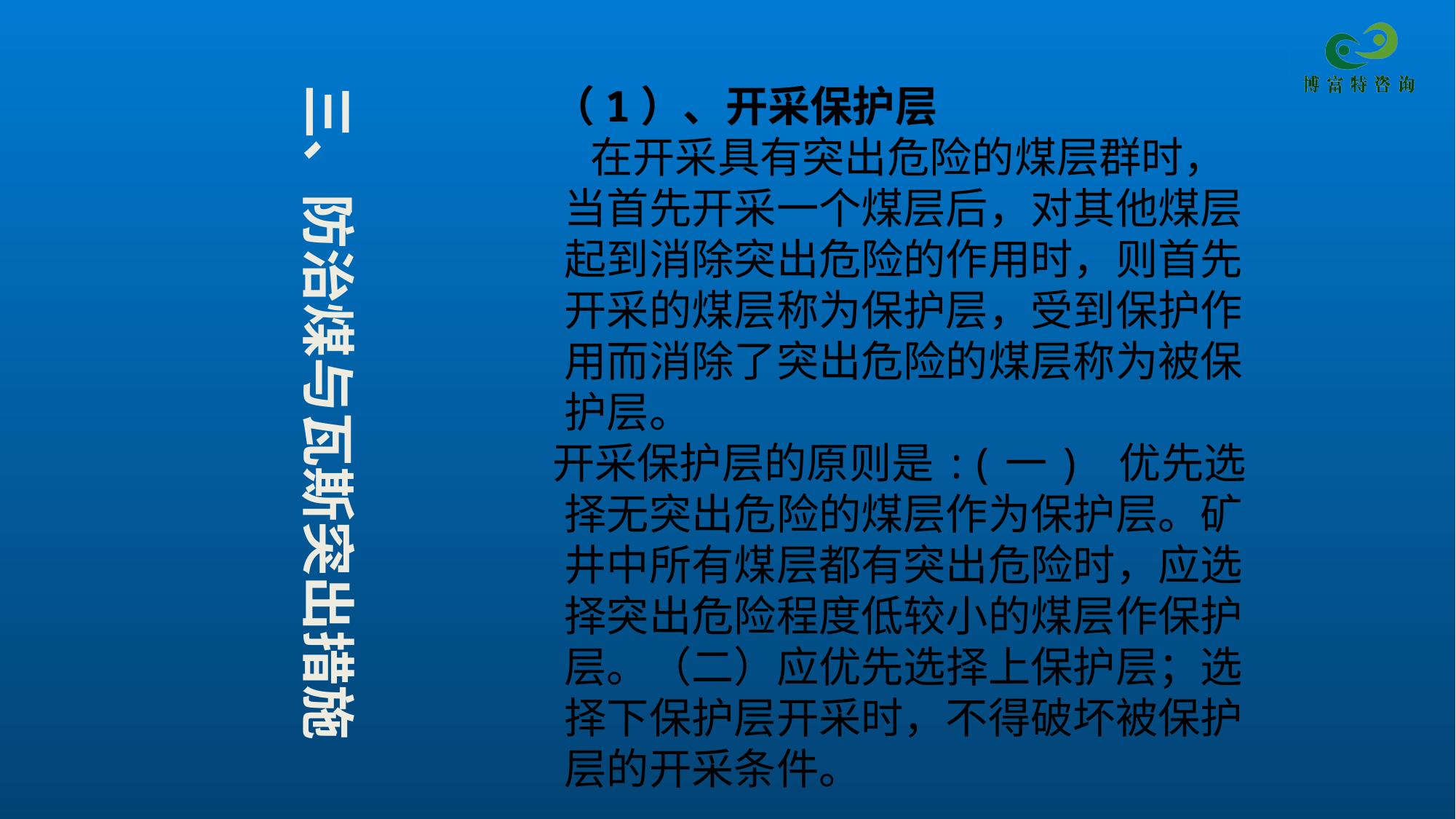

三、防治煤与瓦斯突出措施
  （1）、开采保护层
      在开采具有突出危险的煤层群时，当首先开采一个煤层后，对其他煤层起到消除突出危险的作用时，则首先开采的煤层称为保护层，受到保护作用而消除了突出危险的煤层称为被保护层。
  开采保护层的原则是:(一) 优先选择无突出危险的煤层作为保护层。矿井中所有煤层都有突出危险时，应选择突出危险程度低较小的煤层作保护层。（二）应优先选择上保护层；选择下保护层开采时，不得破坏被保护层的开采条件。